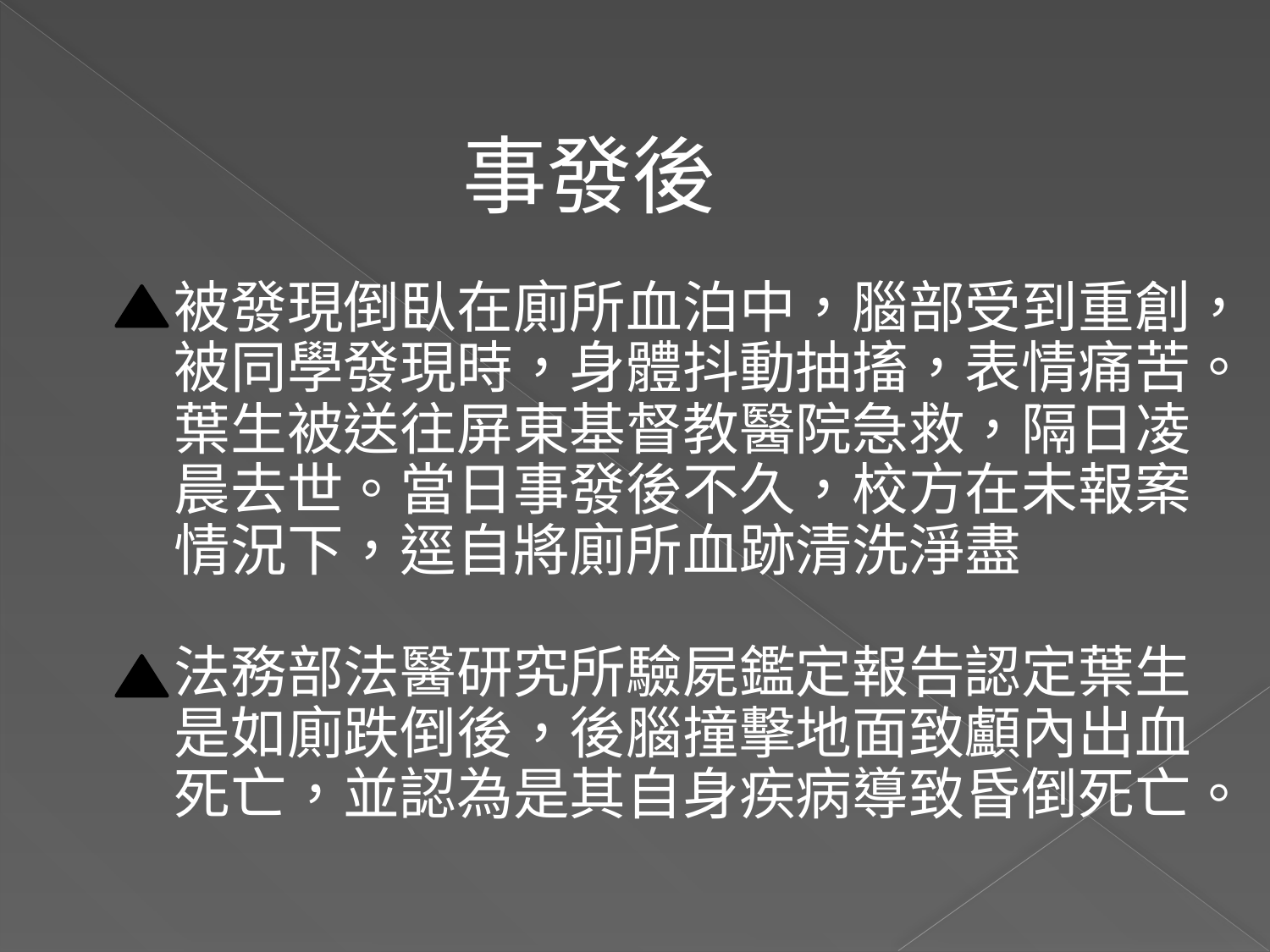

事發後
被發現倒臥在廁所血泊中，腦部受到重創，被同學發現時，身體抖動抽搐，表情痛苦。葉生被送往屏東基督教醫院急救，隔日凌晨去世。當日事發後不久，校方在未報案情況下，逕自將廁所血跡清洗淨盡

法務部法醫研究所驗屍鑑定報告認定葉生是如廁跌倒後，後腦撞擊地面致顱內出血死亡，並認為是其自身疾病導致昏倒死亡。